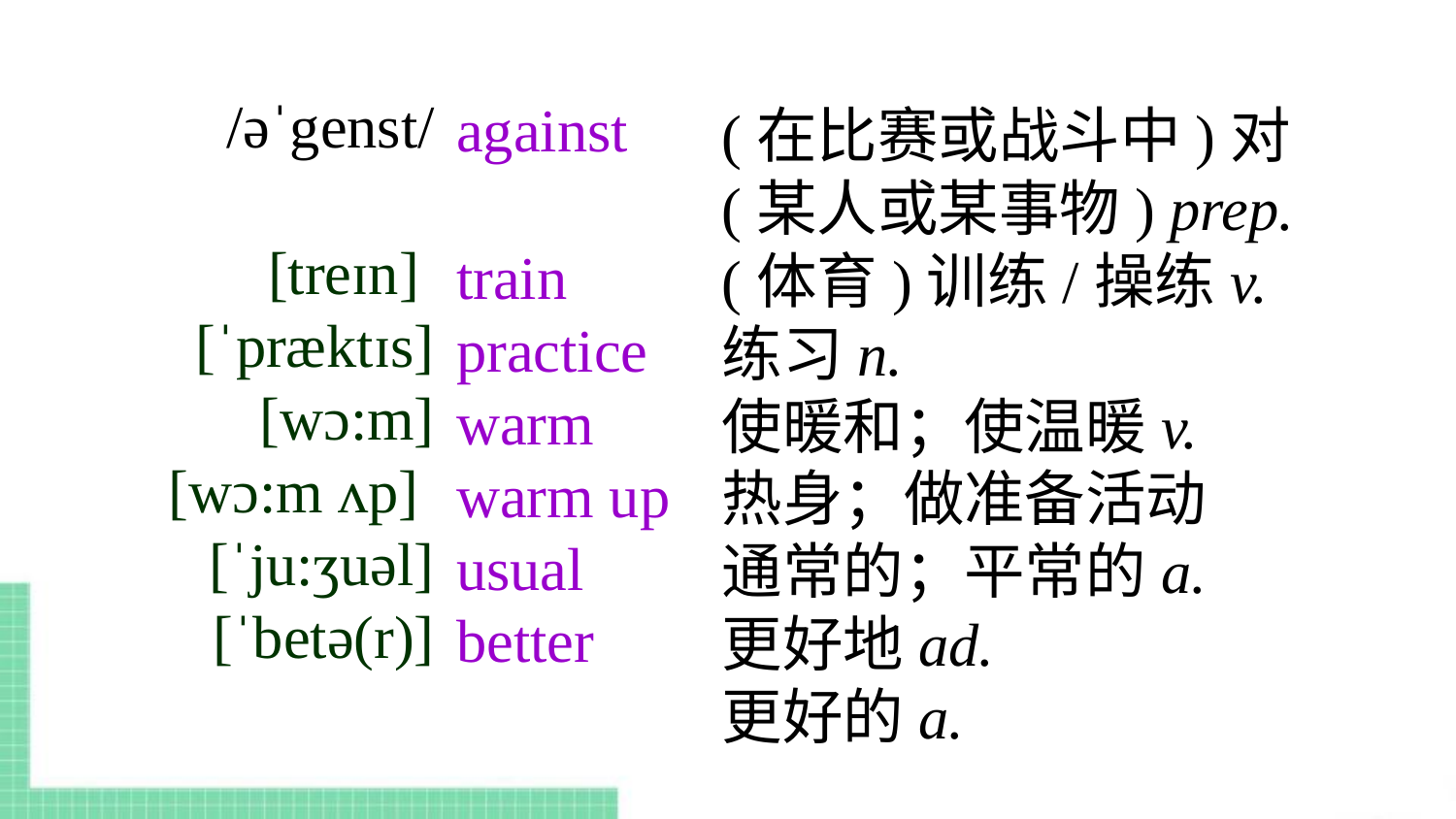

/əˈgenst/

[treɪn]
[ˈpræktɪs]
[wɔ:m]
[wɔ:m ʌp]
[ˈju:ʒuəl]
[ˈbetə(r)]
against

train
practice
warm
warm up
usual
better
(在比赛或战斗中)对
(某人或某事物) prep.
(体育)训练/操练v.
练习n.
使暖和；使温暖v.
热身；做准备活动
通常的；平常的a.
更好地ad.
更好的a.